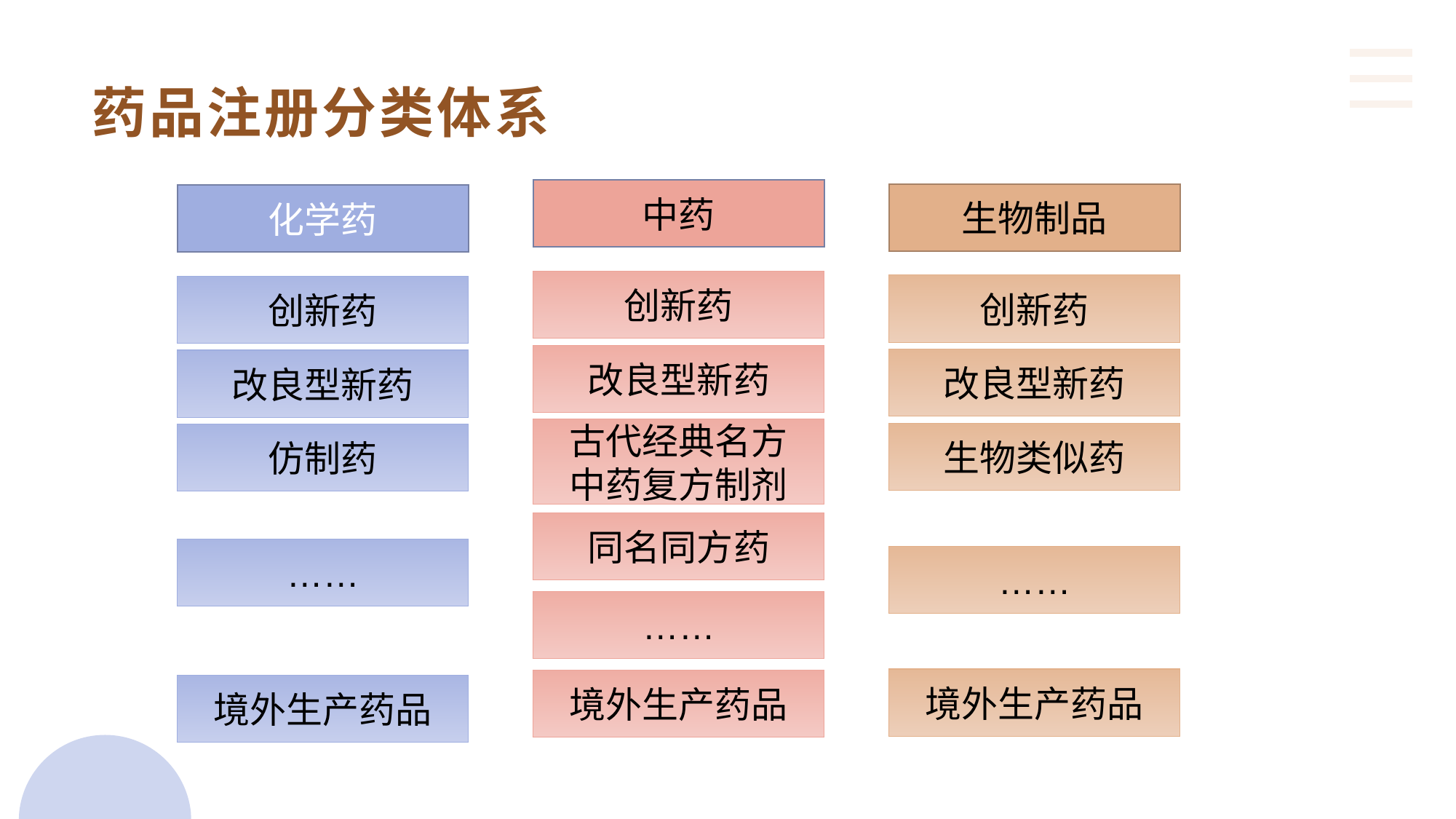

药品注册分类体系
中药
生物制品
化学药
创新药
创新药
创新药
改良型新药
改良型新药
改良型新药
古代经典名方
中药复方制剂
生物类似药
仿制药
同名同方药
……
……
……
境外生产药品
境外生产药品
境外生产药品